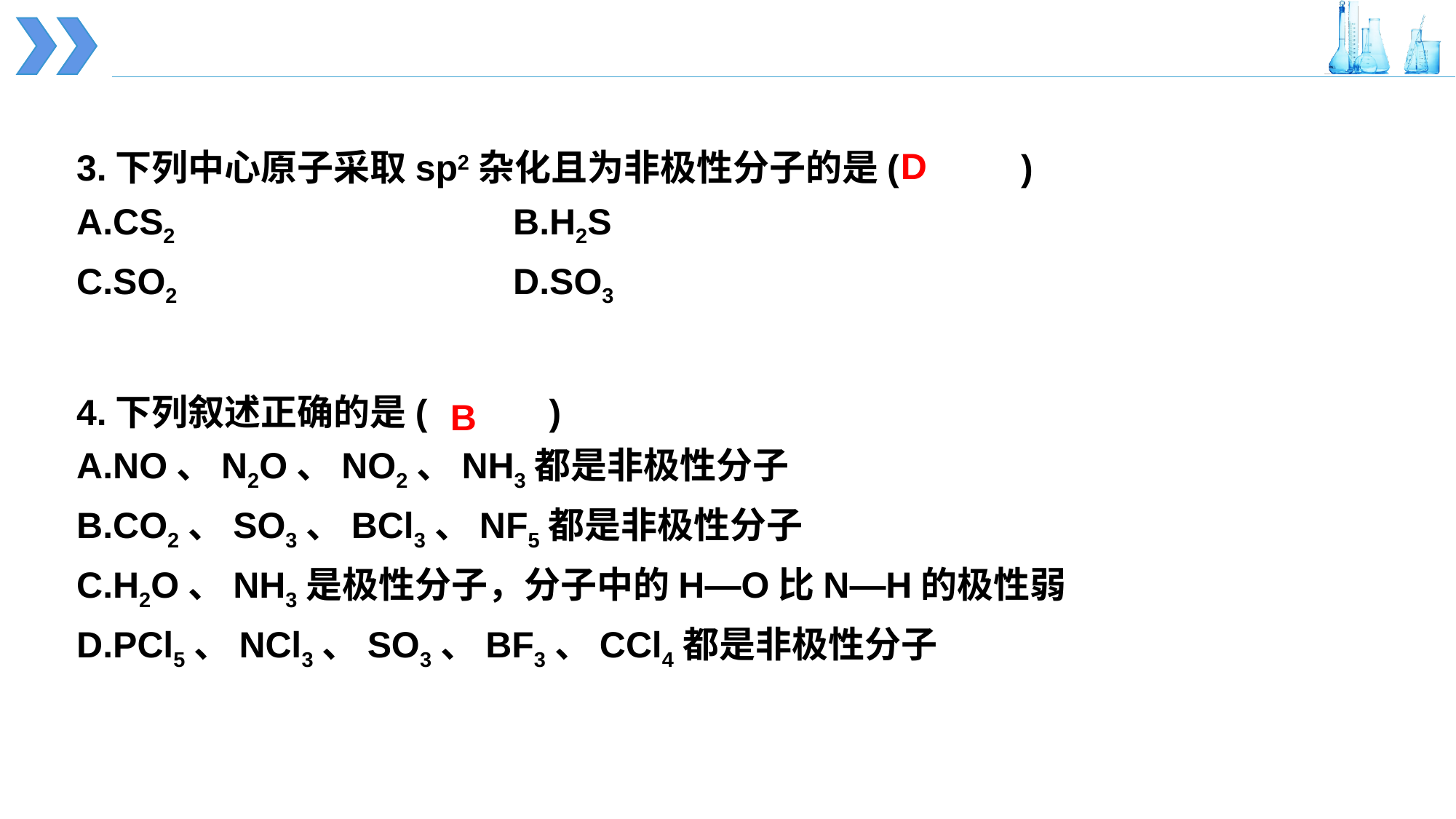

D
3.下列中心原子采取sp2杂化且为非极性分子的是(            )
A.CS2  			B.H2S
C.SO2  			D.SO3
4.下列叙述正确的是(            )
A.NO、N2O、NO2、NH3都是非极性分子
B.CO2、SO3、BCl3、NF5都是非极性分子
C.H2O、NH3是极性分子，分子中的H—O比N—H的极性弱
D.PCl5、NCl3、SO3、BF3、CCl4都是非极性分子
B